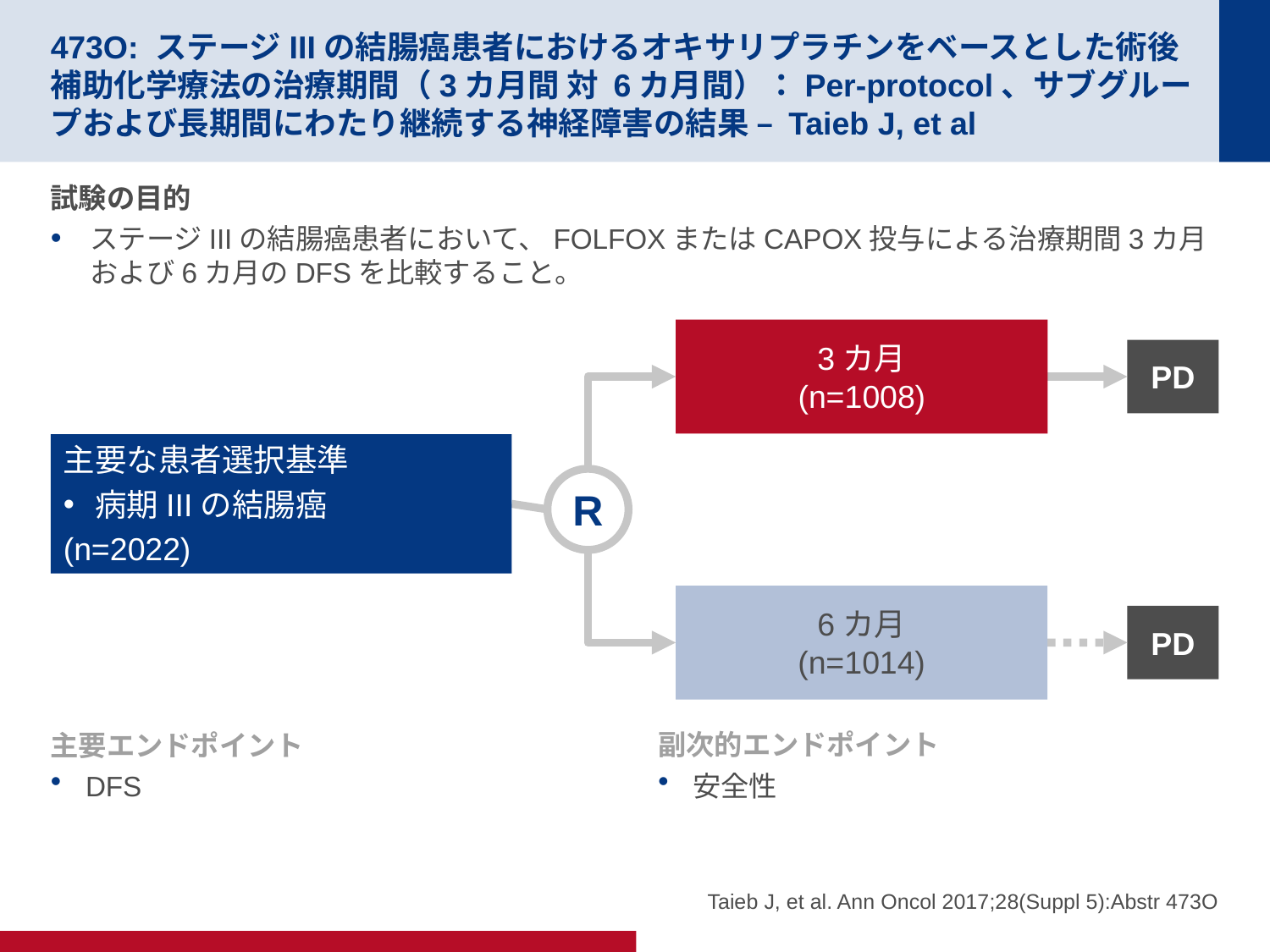

# 473O: ステージIIIの結腸癌患者におけるオキサリプラチンをベースとした術後補助化学療法の治療期間（3カ月間 対 6カ月間）：Per-protocol、サブグループおよび長期間にわたり継続する神経障害の結果 – Taieb J, et al
試験の目的
ステージIIIの結腸癌患者において、FOLFOXまたはCAPOX投与による治療期間3カ月および6カ月のDFSを比較すること。

3カ月
(n=1008)
PD
主要な患者選択基準
病期IIIの結腸癌
(n=2022)
R
6カ月
(n=1014)
PD
主要エンドポイント
DFS

副次的エンドポイント
安全性
Taieb J, et al. Ann Oncol 2017;28(Suppl 5):Abstr 473O